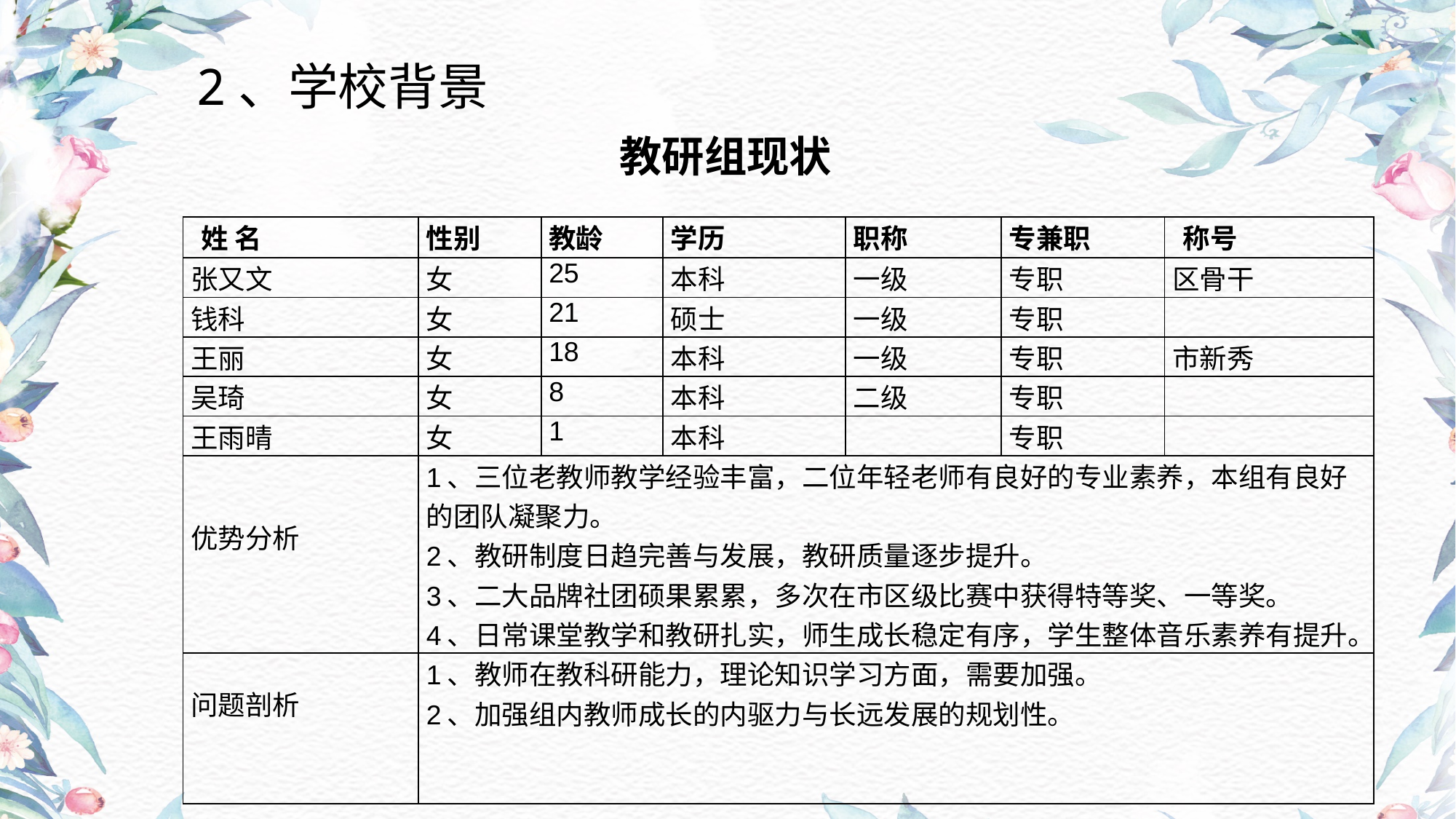

2、学校背景
教研组现状
| 姓 名 | 性别 | 教龄 | 学历 | 职称 | 专兼职 | 称号 |
| --- | --- | --- | --- | --- | --- | --- |
| 张又文 | 女 | 25 | 本科 | 一级 | 专职 | 区骨干 |
| 钱科 | 女 | 21 | 硕士 | 一级 | 专职 |  |
| 王丽 | 女 | 18 | 本科 | 一级 | 专职 | 市新秀 |
| 吴琦 | 女 | 8 | 本科 | 二级 | 专职 |  |
| 王雨晴 | 女 | 1 | 本科 |  | 专职 |  |
| 优势分析 | 1、三位老教师教学经验丰富，二位年轻老师有良好的专业素养，本组有良好的团队凝聚力。 2、教研制度日趋完善与发展，教研质量逐步提升。 3、二大品牌社团硕果累累，多次在市区级比赛中获得特等奖、一等奖。 4、日常课堂教学和教研扎实，师生成长稳定有序，学生整体音乐素养有提升。 |  |  |  |  |  |
| 问题剖析 | 1、教师在教科研能力，理论知识学习方面，需要加强。 2、加强组内教师成长的内驱力与长远发展的规划性。 |  |  |  |  |  |